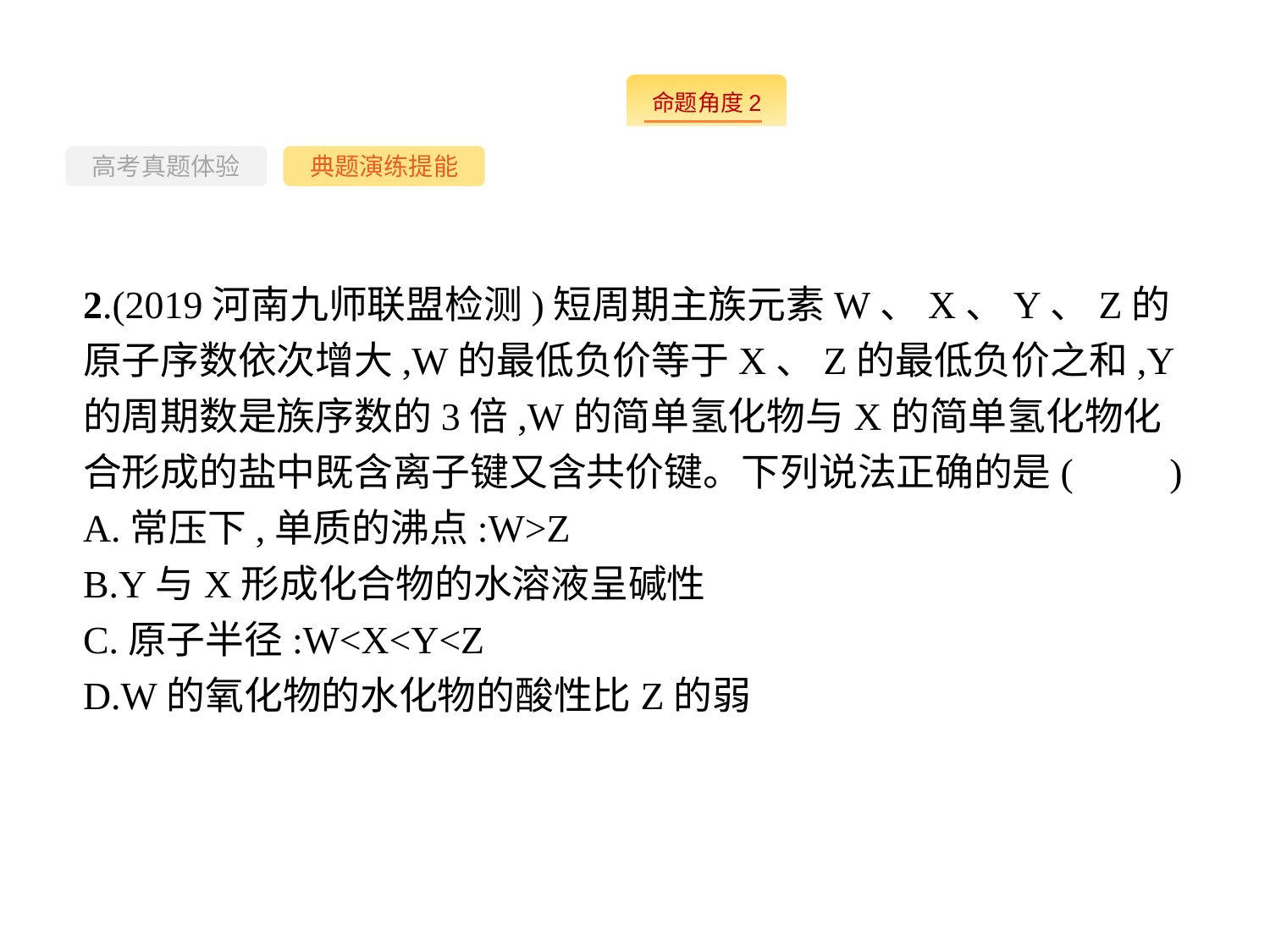

-53-
高考真题体验
典题演练提能
2.(2019河南九师联盟检测)短周期主族元素W、X、Y、Z的原子序数依次增大,W的最低负价等于X、Z的最低负价之和,Y的周期数是族序数的3倍,W的简单氢化物与X的简单氢化物化合形成的盐中既含离子键又含共价键。下列说法正确的是(　　)
A.常压下,单质的沸点:W>Z
B.Y与X形成化合物的水溶液呈碱性
C.原子半径:W<X<Y<Z
D.W的氧化物的水化物的酸性比Z的弱